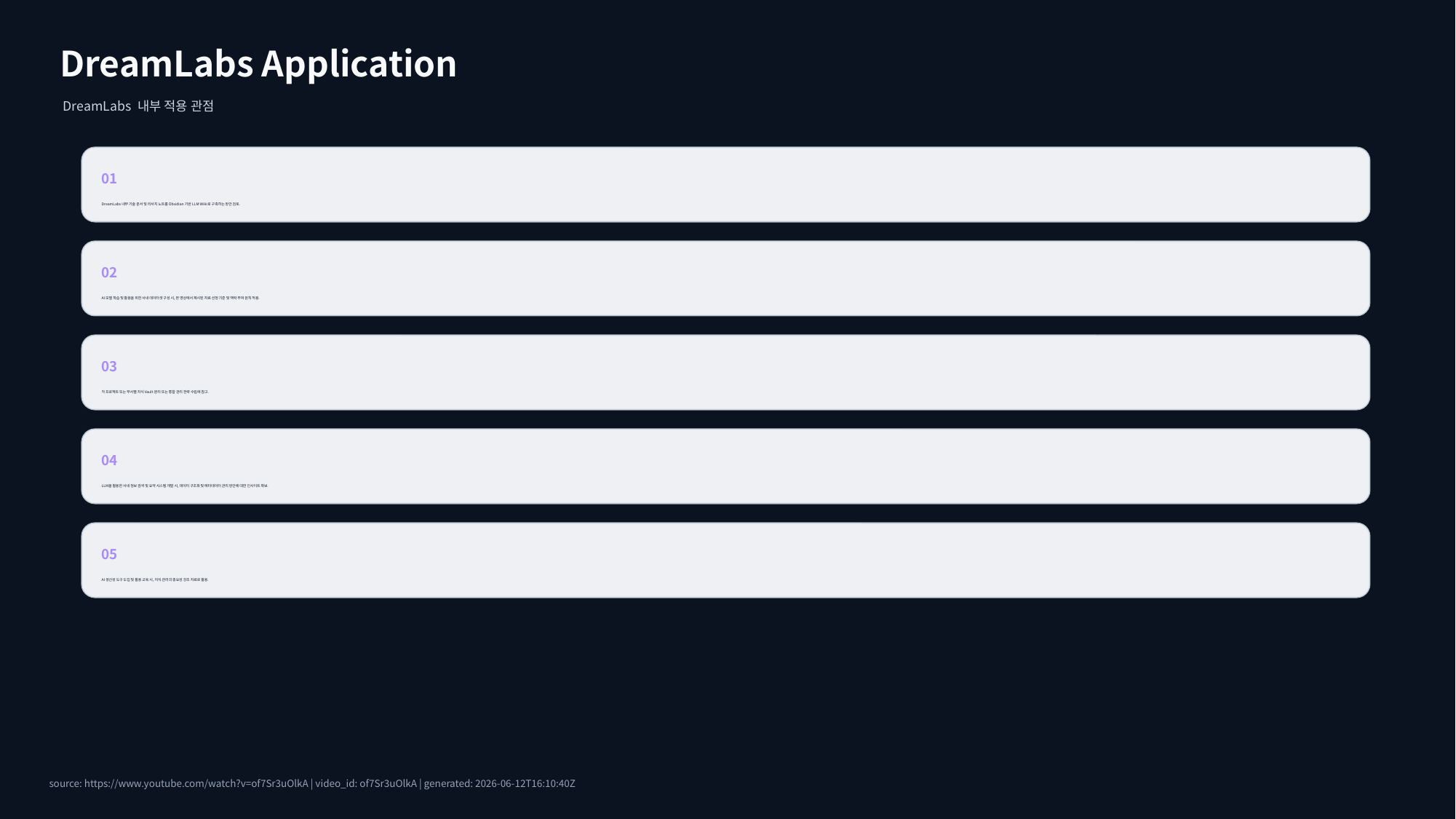

DreamLabs Application
DreamLabs 내부 적용 관점

01
DreamLabs 내부 기술 문서 및 리서치 노트를 Obsidian 기반 LLM Wiki로 구축하는 방안 검토.

02
AI 모델 학습 및 활용을 위한 사내 데이터셋 구성 시, 본 영상에서 제시된 자료 선정 기준 및 맥락 부여 원칙 적용.

03
각 프로젝트 또는 부서별 지식 Vault 분리 또는 통합 관리 전략 수립에 참고.

04
LLM을 활용한 사내 정보 검색 및 요약 시스템 개발 시, 데이터 구조화 및 메타데이터 관리 방안에 대한 인사이트 확보.

05
AI 생산성 도구 도입 및 활용 교육 시, 지식 관리의 중요성 강조 자료로 활용.
source: https://www.youtube.com/watch?v=of7Sr3uOlkA | video_id: of7Sr3uOlkA | generated: 2026-06-12T16:10:40Z